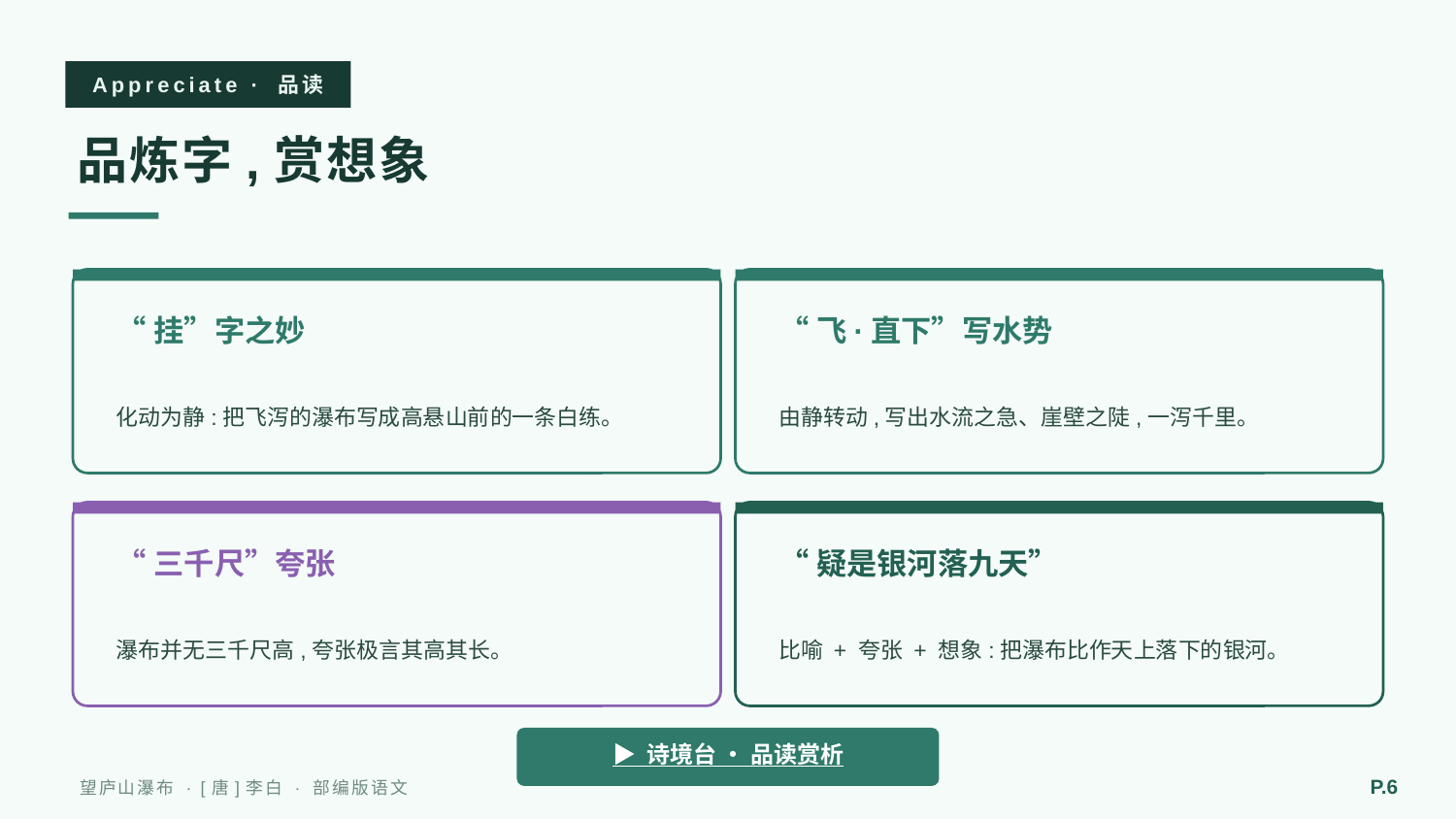

Appreciate · 品读

品炼字,赏想象

“挂”字之妙
“飞·直下”写水势
化动为静:把飞泻的瀑布写成高悬山前的一条白练。
由静转动,写出水流之急、崖壁之陡,一泻千里。

“三千尺”夸张
“疑是银河落九天”
瀑布并无三千尺高,夸张极言其高其长。
比喻 + 夸张 + 想象:把瀑布比作天上落下的银河。
▶  诗境台 · 品读赏析

P.6
望庐山瀑布 · [唐]李白 · 部编版语文